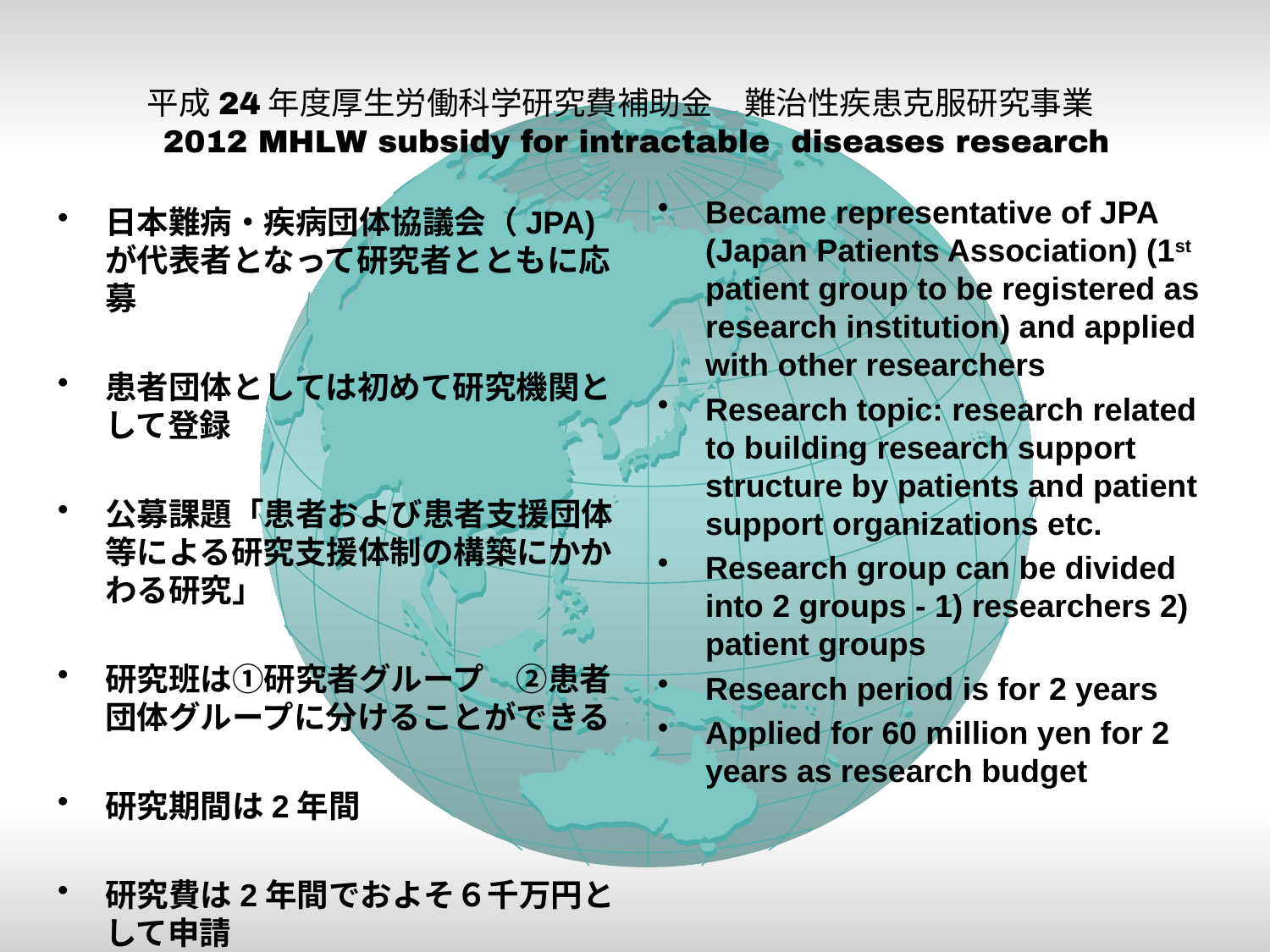

# 平成24年度厚生労働科学研究費補助金　難治性疾患克服研究事業　 2012 MHLW subsidy for intractable  diseases research
Became representative of JPA (Japan Patients Association) (1st patient group to be registered as research institution) and applied with other researchers
Research topic: research related to building research support structure by patients and patient support organizations etc.
Research group can be divided into 2 groups - 1) researchers 2) patient groups
Research period is for 2 years
Applied for 60 million yen for 2 years as research budget
日本難病・疾病団体協議会（JPA) が代表者となって研究者とともに応募

患者団体としては初めて研究機関として登録

公募課題「患者および患者支援団体等による研究支援体制の構築にかかわる研究」

研究班は①研究者グループ　②患者団体グループに分けることができる

研究期間は2年間

研究費は2年間でおよそ６千万円として申請